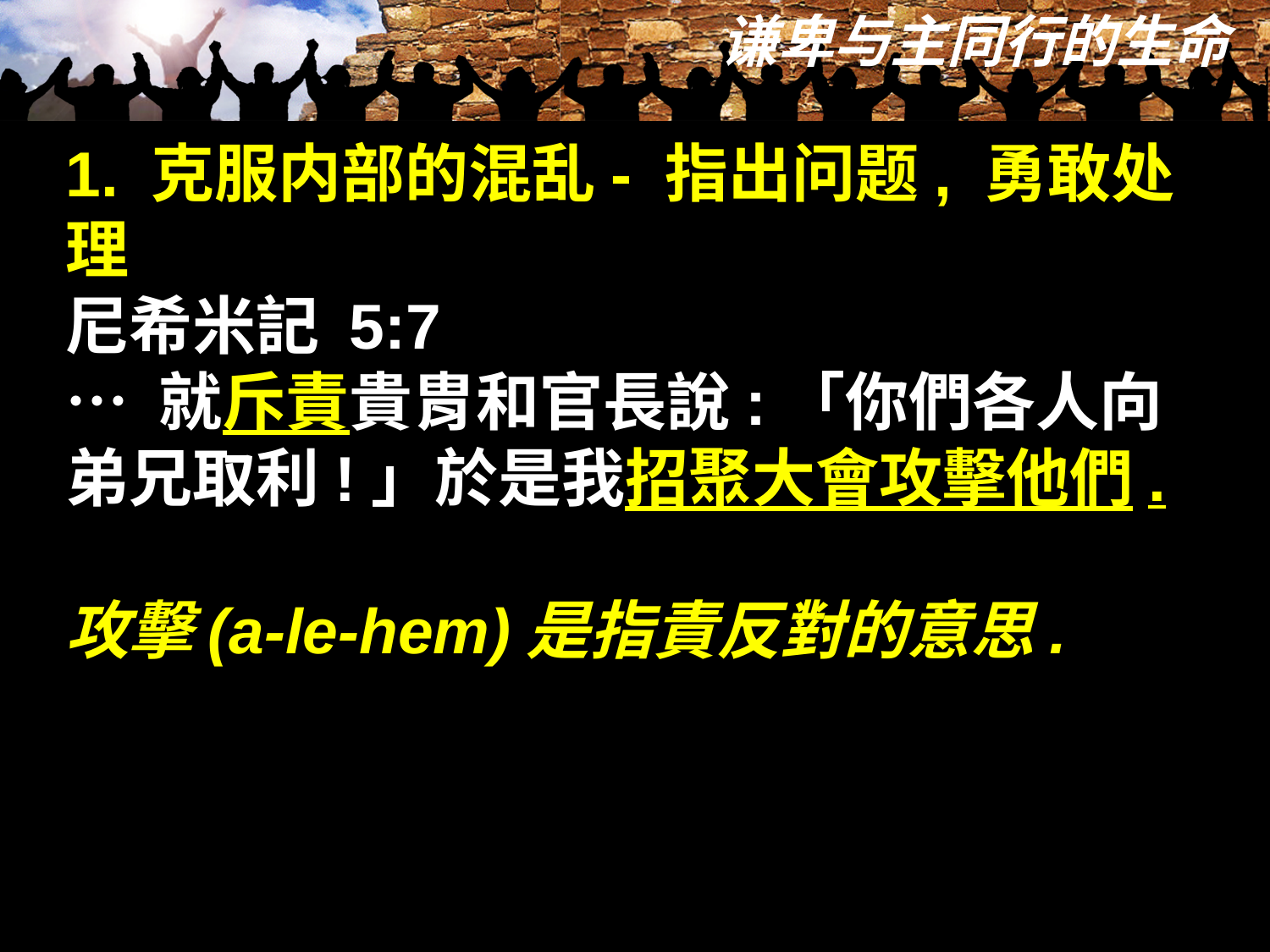

1. 克服内部的混乱- 指出问题, 勇敢处理
尼希米記 5:7
… 就斥責貴胄和官長說:「你們各人向弟兄取利!」於是我招聚大會攻擊他們.

攻擊(a-le-hem)是指責反對的意思.